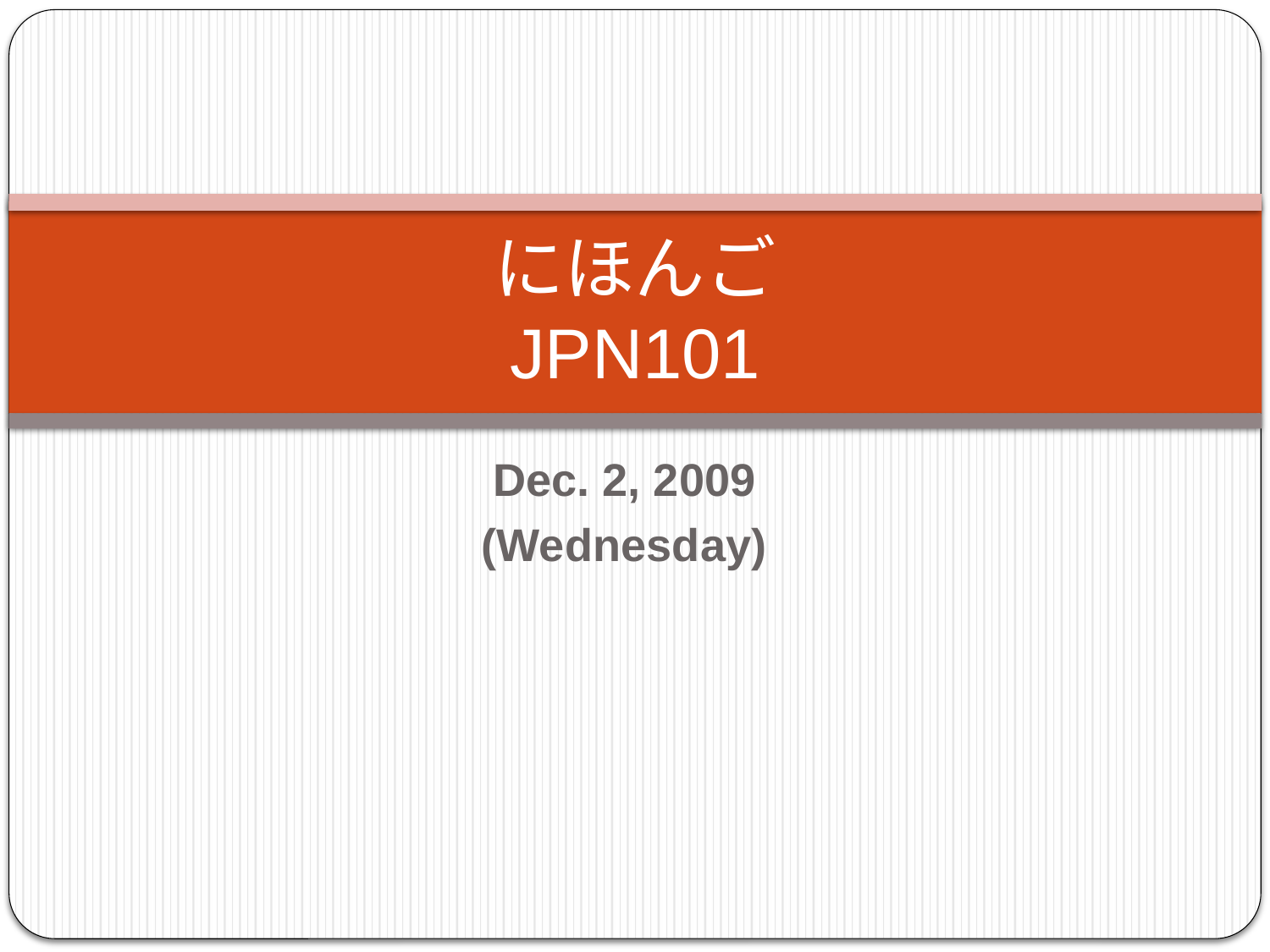

# にほんご JPN101
Dec. 2, 2009
(Wednesday)